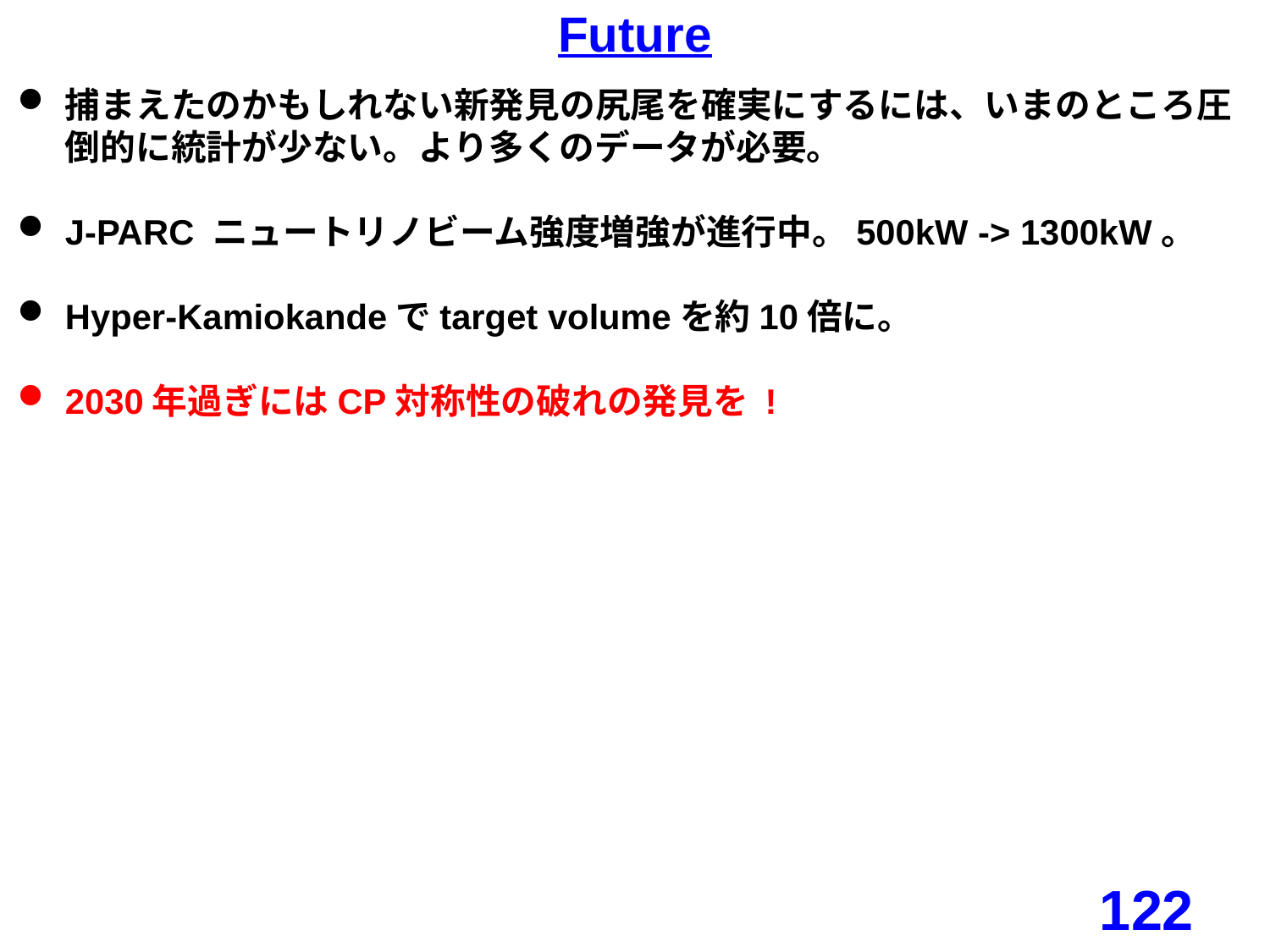

Future
捕まえたのかもしれない新発見の尻尾を確実にするには、いまのところ圧倒的に統計が少ない。より多くのデータが必要。

J-PARC ニュートリノビーム強度増強が進行中。500kW -> 1300kW。

Hyper-Kamiokandeでtarget volumeを約10倍に。

2030年過ぎにはCP対称性の破れの発見を !

122